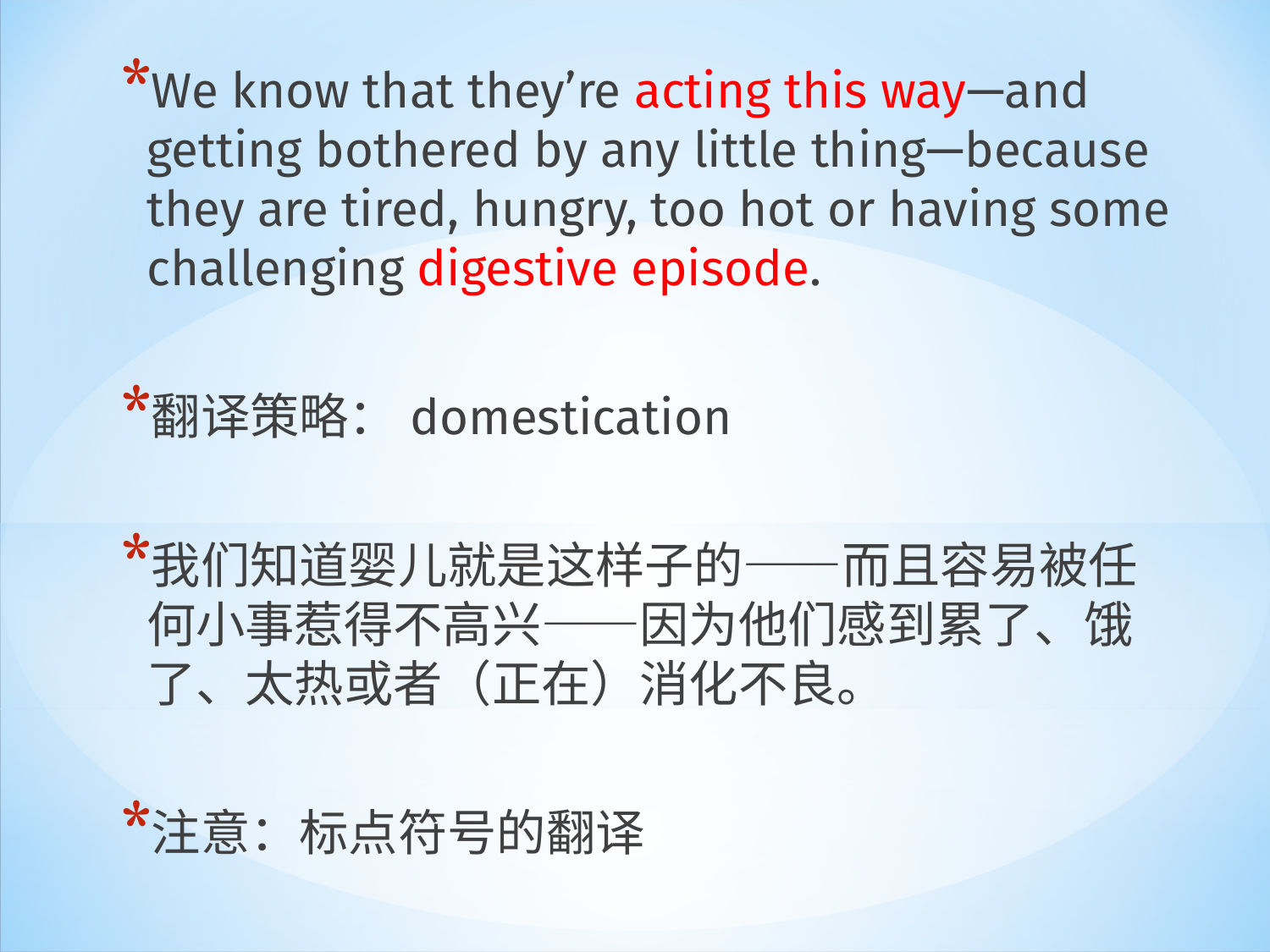

We know that they’re acting this way—and getting bothered by any little thing—because they are tired, hungry, too hot or having some challenging digestive episode.

翻译策略：domestication

我们知道婴儿就是这样子的——而且容易被任何小事惹得不高兴——因为他们感到累了、饿了、太热或者（正在）消化不良。

注意：标点符号的翻译
#